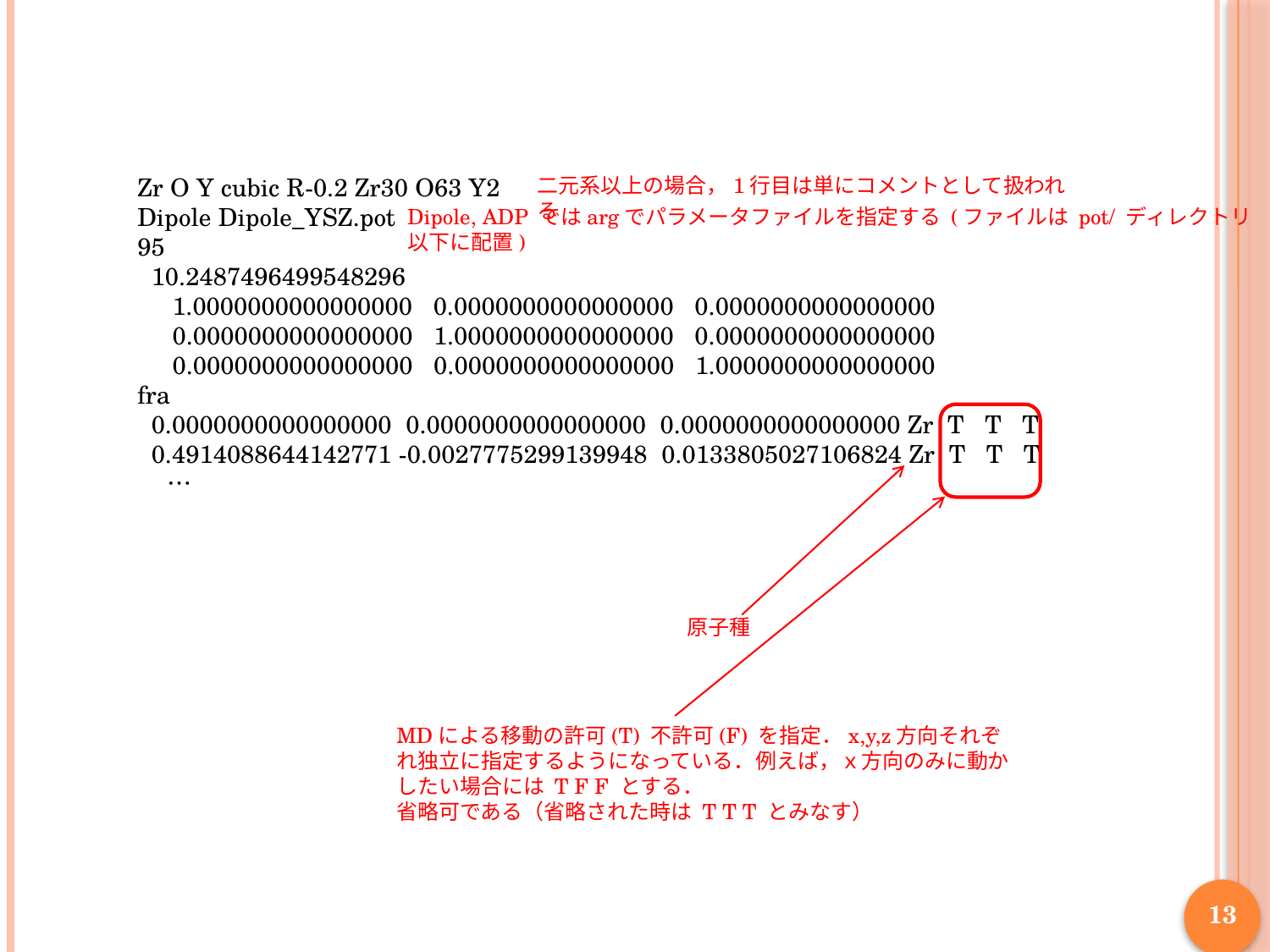

二元系以上の場合，1行目は単にコメントとして扱われる
Zr O Y cubic R-0.2 Zr30 O63 Y2
Dipole Dipole_YSZ.pot
95
  10.2487496499548296
     1.0000000000000000   0.0000000000000000   0.0000000000000000
     0.0000000000000000   1.0000000000000000   0.0000000000000000
     0.0000000000000000   0.0000000000000000   1.0000000000000000
fra
  0.0000000000000000  0.0000000000000000  0.0000000000000000 Zr  T   T   T
  0.4914088644142771 -0.0027775299139948  0.0133805027106824 Zr  T   T   T
　 …
Dipole, ADP ではargでパラメータファイルを指定する (ファイルは pot/ ディレクトリ以下に配置)

原子種
MDによる移動の許可(T) 不許可(F) を指定．x,y,z方向それぞれ独立に指定するようになっている．例えば，ｘ方向のみに動かしたい場合には T F F とする．
省略可である（省略された時は T T T とみなす）
13